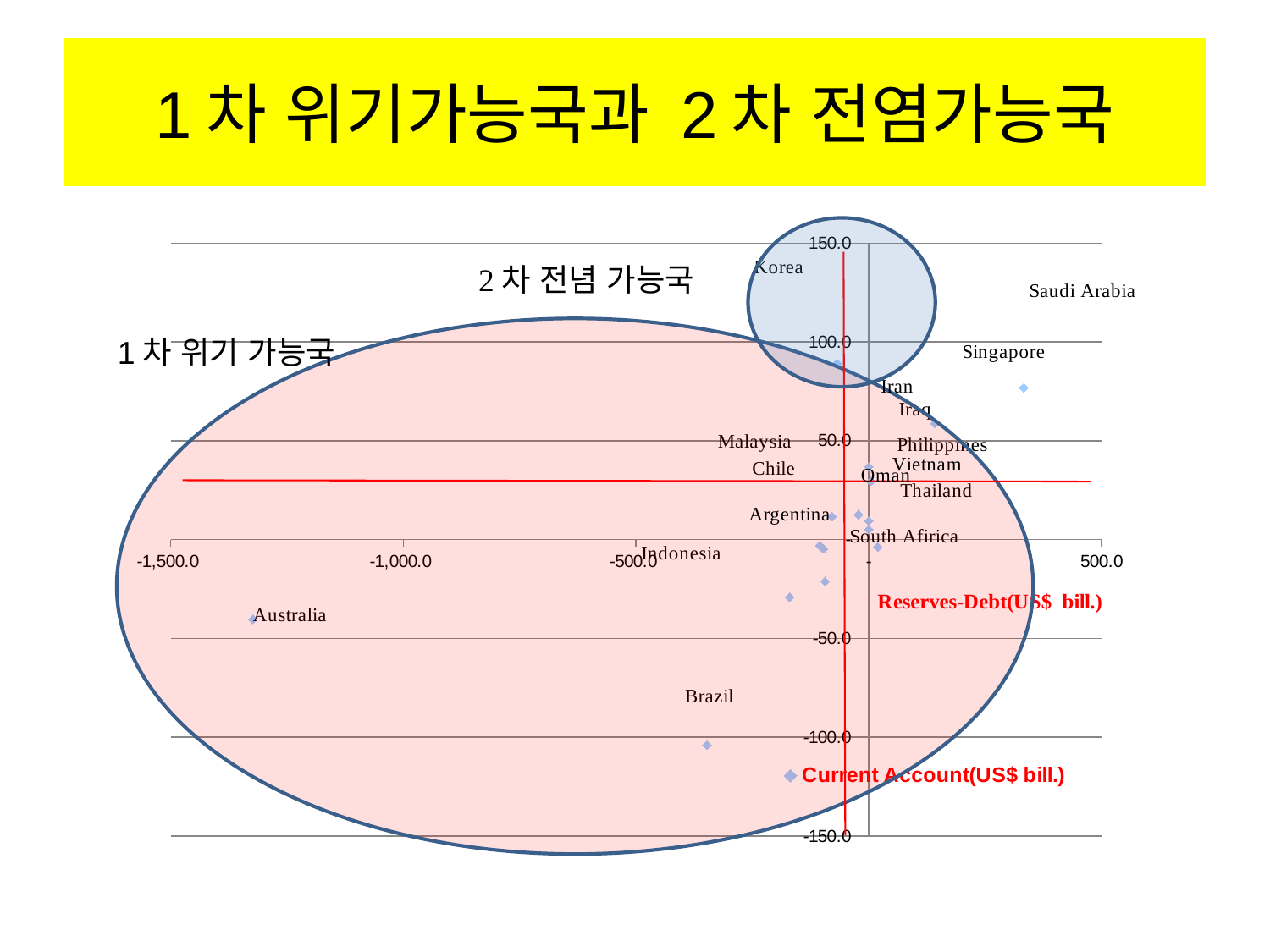

# 1차 위기가능국과 2차 전염가능국

### Chart

| Category | Current Account(US$ bill.) |
|---|---|
1차 위기 가능국